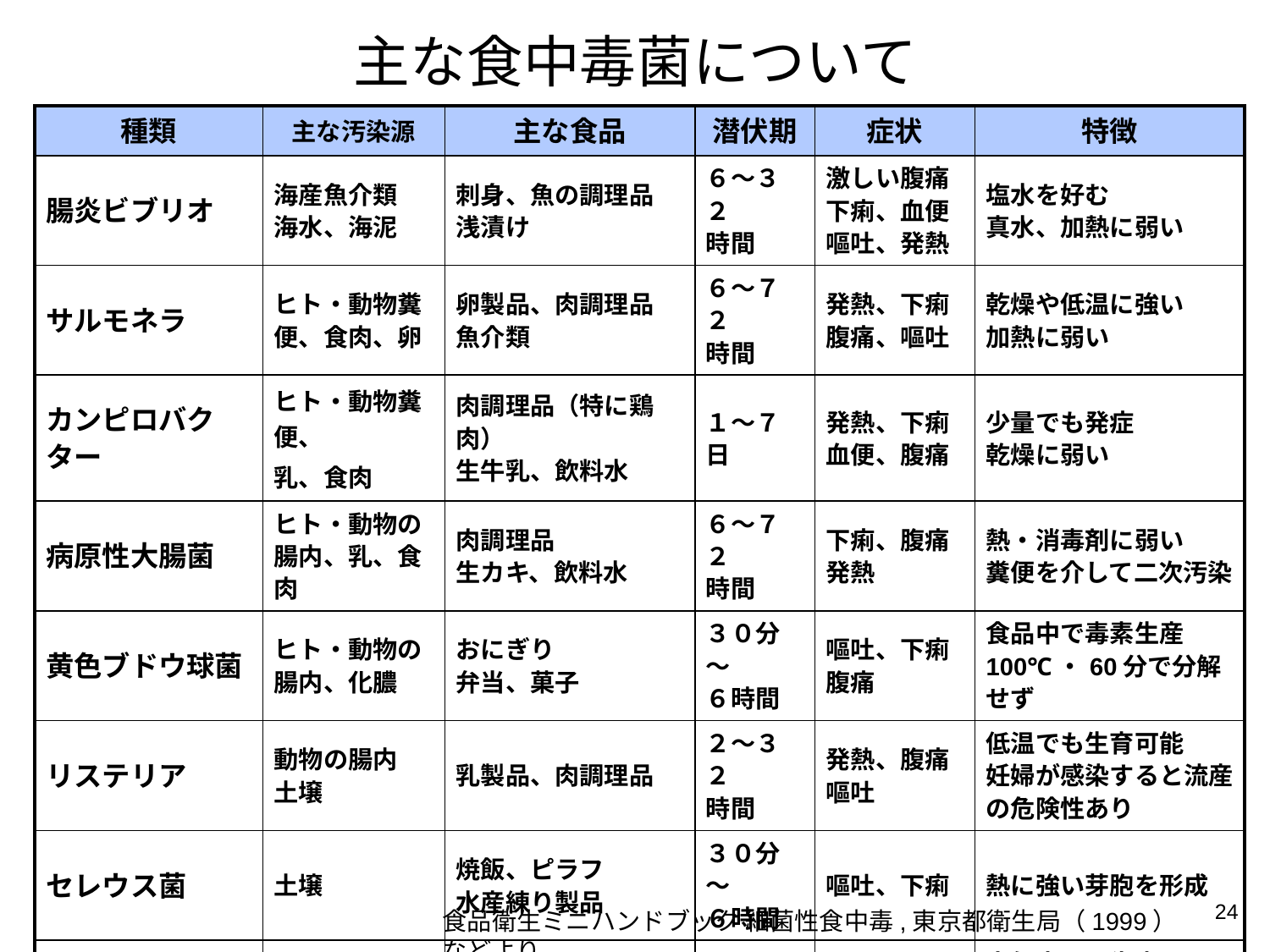

# 主な食中毒菌について
| 種類 | 主な汚染源 | 主な食品 | 潜伏期 | 症状 | 特徴 |
| --- | --- | --- | --- | --- | --- |
| 腸炎ビブリオ | 海産魚介類 海水、海泥 | 刺身、魚の調理品 浅漬け | ６～３２ 時間 | 激しい腹痛下痢、血便嘔吐、発熱 | 塩水を好む 真水、加熱に弱い |
| サルモネラ | ヒト・動物糞便、食肉、卵 | 卵製品、肉調理品 魚介類 | ６～７２ 時間 | 発熱、下痢 腹痛、嘔吐 | 乾燥や低温に強い 加熱に弱い |
| カンピロバクター | ヒト・動物糞便、 乳、食肉 | 肉調理品（特に鶏肉） 生牛乳、飲料水 | １～７日 | 発熱、下痢 血便、腹痛 | 少量でも発症 乾燥に弱い |
| 病原性大腸菌 | ヒト・動物の腸内、乳、食肉 | 肉調理品 生カキ、飲料水 | ６～７２ 時間 | 下痢、腹痛 発熱 | 熱・消毒剤に弱い 糞便を介して二次汚染 |
| 黄色ブドウ球菌 | ヒト・動物の腸内、化膿 | おにぎり 弁当、菓子 | ３０分～ ６時間 | 嘔吐、下痢 腹痛 | 食品中で毒素生産 100℃・60分で分解せず |
| リステリア | 動物の腸内 土壌 | 乳製品、肉調理品 | ２～３２ 時間 | 発熱、腹痛 嘔吐 | 低温でも生育可能 妊婦が感染すると流産の危険性あり |
| セレウス菌 | 土壌 | 焼飯、ピラフ 水産練り製品 | ３０分～ ６時間 | 嘔吐、下痢 | 熱に強い芽胞を形成 |
| ウエルシュ菌 | 動物の腸内 土壌 | 肉の加熱調理食品、スープ、カレー | ８～２２ 時間 | 軽症(下痢、腹痛) | 大気中では生育しない 熱に強い芽胞を形成 1度の罹患者が多い |
| ボツリヌス菌 | 土壌 | 真空包装食品 いずし | １２～２４ 時間 | 神経麻痺 | まれな食中毒であるが、死亡率が高い、毒素型 |
24
食品衛生ミニハンドブック 細菌性食中毒,東京都衛生局（1999） などより